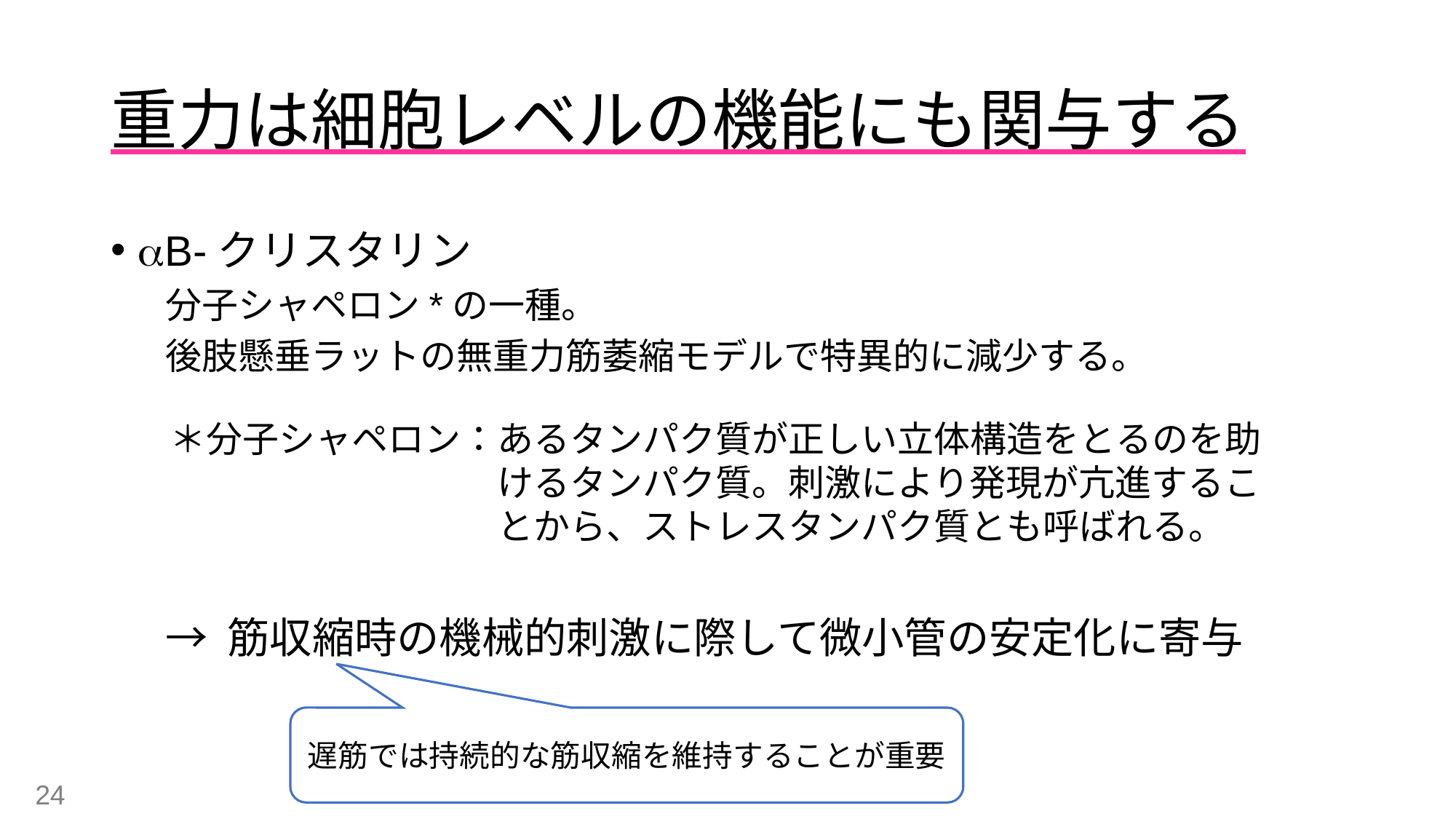

# 重力は細胞レベルの機能にも関与する
αB-クリスタリン
分子シャペロン*の一種。
後肢懸垂ラットの無重力筋萎縮モデルで特異的に減少する。

→ 筋収縮時の機械的刺激に際して微小管の安定化に寄与
＊分子シャペロン：あるタンパク質が正しい立体構造をとるのを助
　　　　　　　　　けるタンパク質。刺激により発現が亢進するこ
　　　　　　　　　とから、ストレスタンパク質とも呼ばれる。
遅筋では持続的な筋収縮を維持することが重要
24